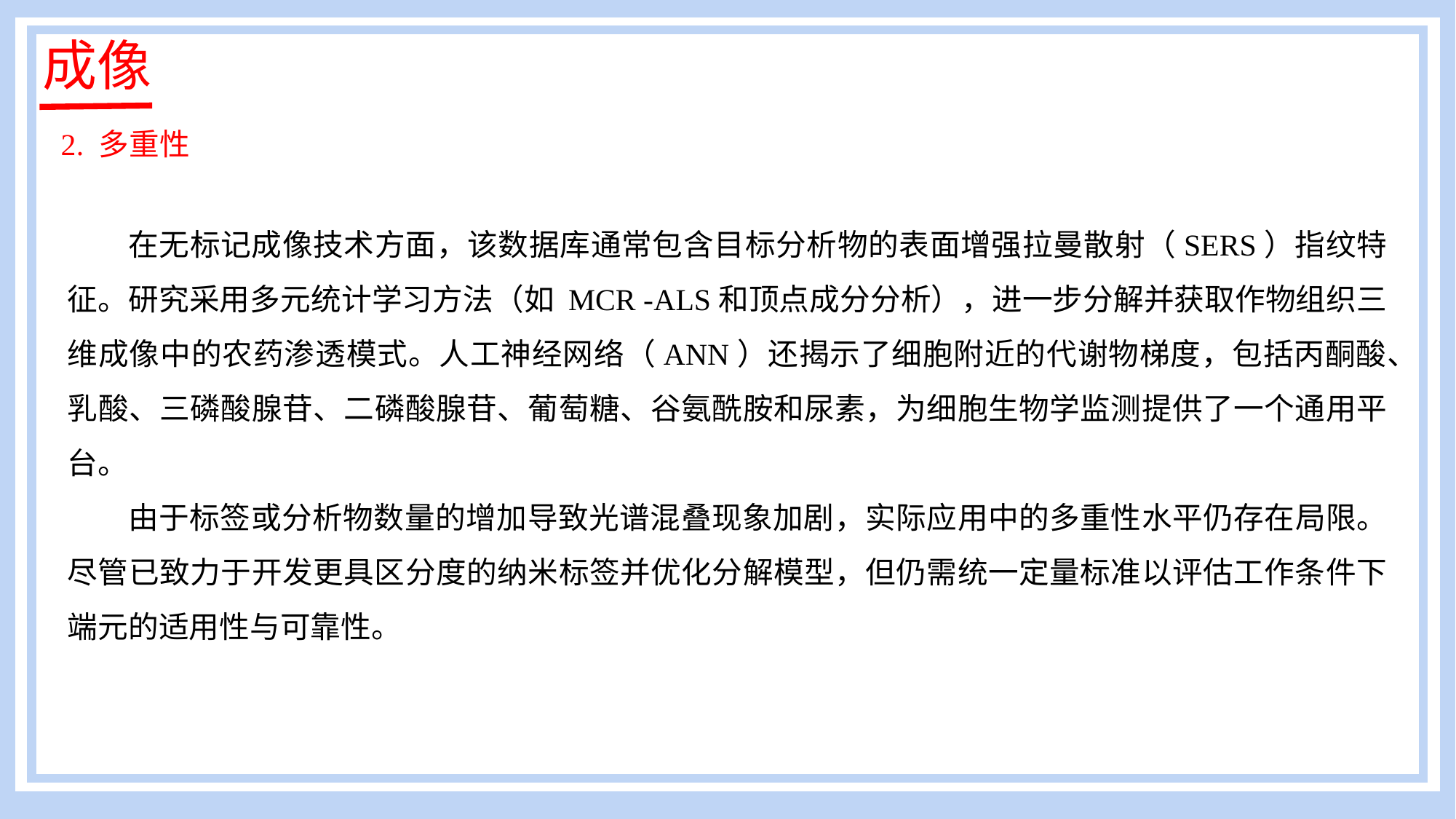

成像
c
2. 多重性

在无标记成像技术方面，该数据库通常包含目标分析物的表面增强拉曼散射（SERS）指纹特征。研究采用多元统计学习方法（如 MCR -ALS和顶点成分分析），进一步分解并获取作物组织三维成像中的农药渗透模式。人工神经网络（ANN）还揭示了细胞附近的代谢物梯度，包括丙酮酸、乳酸、三磷酸腺苷、二磷酸腺苷、葡萄糖、谷氨酰胺和尿素，为细胞生物学监测提供了一个通用平台。
由于标签或分析物数量的增加导致光谱混叠现象加剧，实际应用中的多重性水平仍存在局限。尽管已致力于开发更具区分度的纳米标签并优化分解模型，但仍需统一定量标准以评估工作条件下端元的适用性与可靠性。